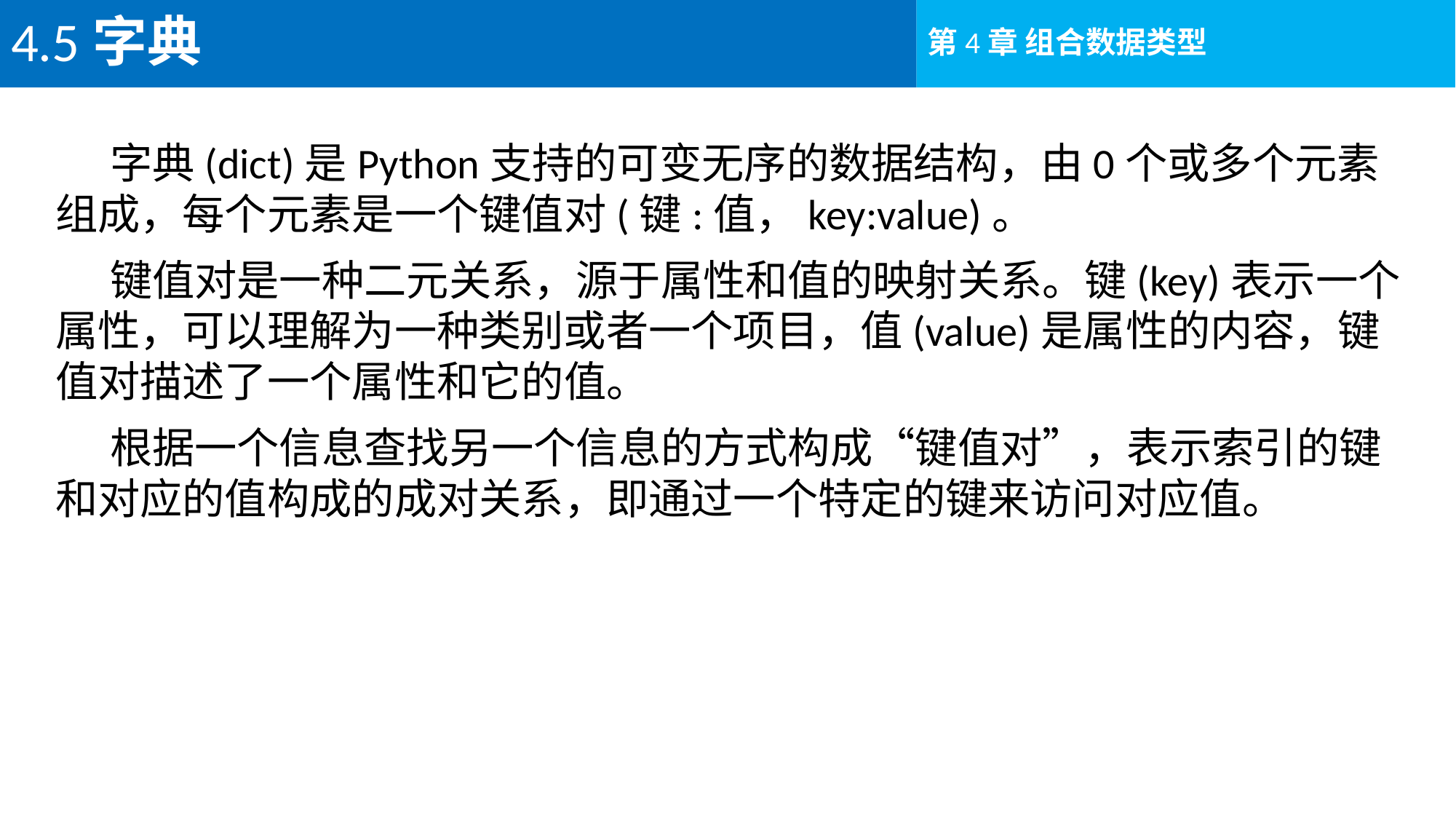

# 4.5字典
字典(dict)是Python支持的可变无序的数据结构，由0个或多个元素组成，每个元素是一个键值对(键:值，key:value)。
键值对是一种二元关系，源于属性和值的映射关系。键(key)表示一个属性，可以理解为一种类别或者一个项目，值(value)是属性的内容，键值对描述了一个属性和它的值。
根据一个信息查找另一个信息的方式构成“键值对”，表示索引的键和对应的值构成的成对关系，即通过一个特定的键来访问对应值。